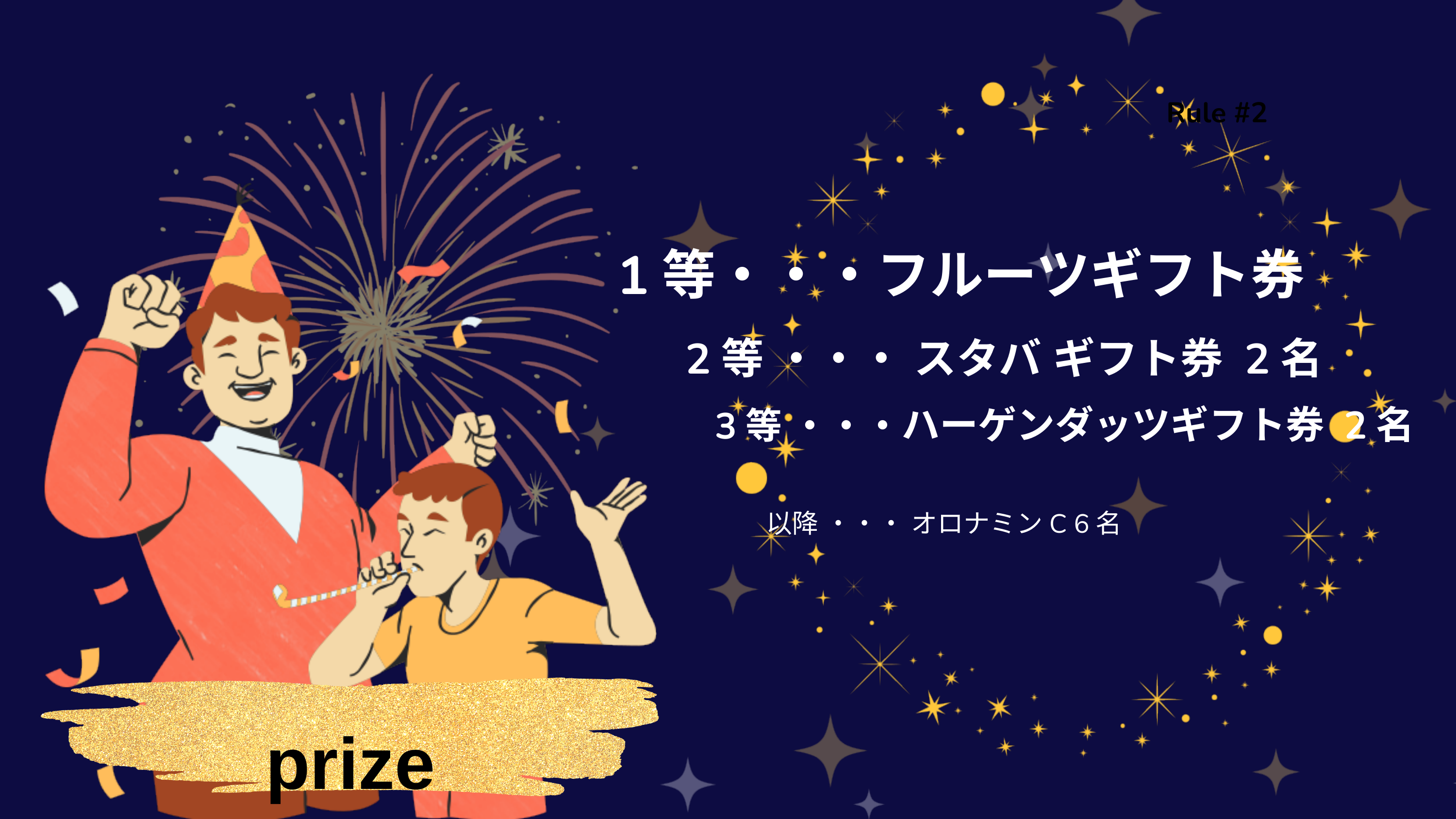

Rule #2

1等・・・フルーツギフト券
     2等 ・・・ スタバ ギフト券 2名
         3等 ・・・ハーゲンダッツギフト券 2名

                     以降 ・・・ オロナミンC 6名

prize